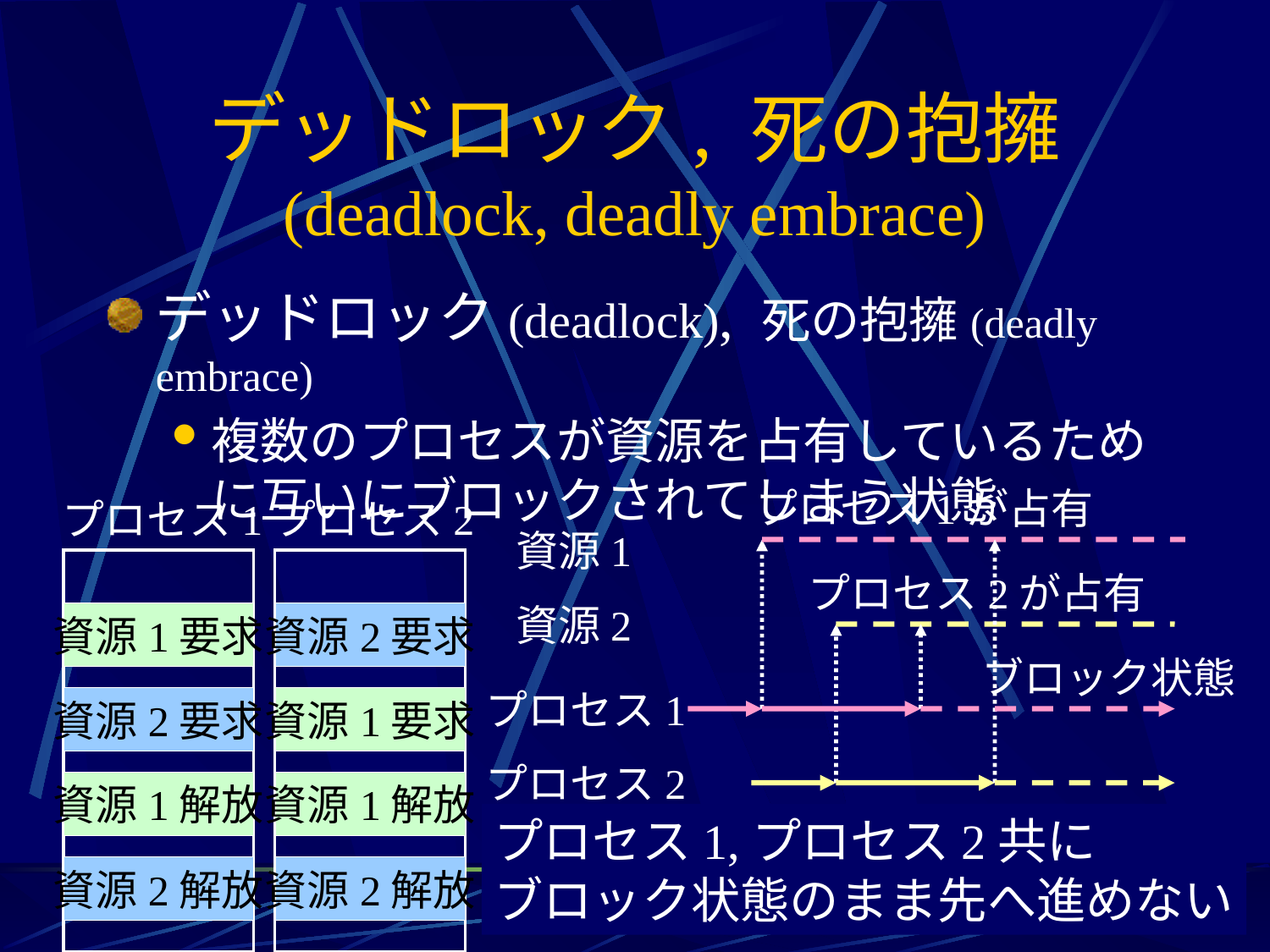

# デッドロック, 死の抱擁 (deadlock, deadly embrace)
デッドロック(deadlock), 死の抱擁(deadly embrace)
複数のプロセスが資源を占有しているために互いにブロックされてしまう状態
プロセス1が占有

プロセス1
プロセス2
資源1

プロセス2が占有

資源2
資源1要求
資源2要求
資源2要求
資源1要求
資源1解放
資源1解放
資源2解放
資源2解放

ブロック状態

プロセス1

プロセス2

プロセス1,プロセス2共に
ブロック状態のまま先へ進めない